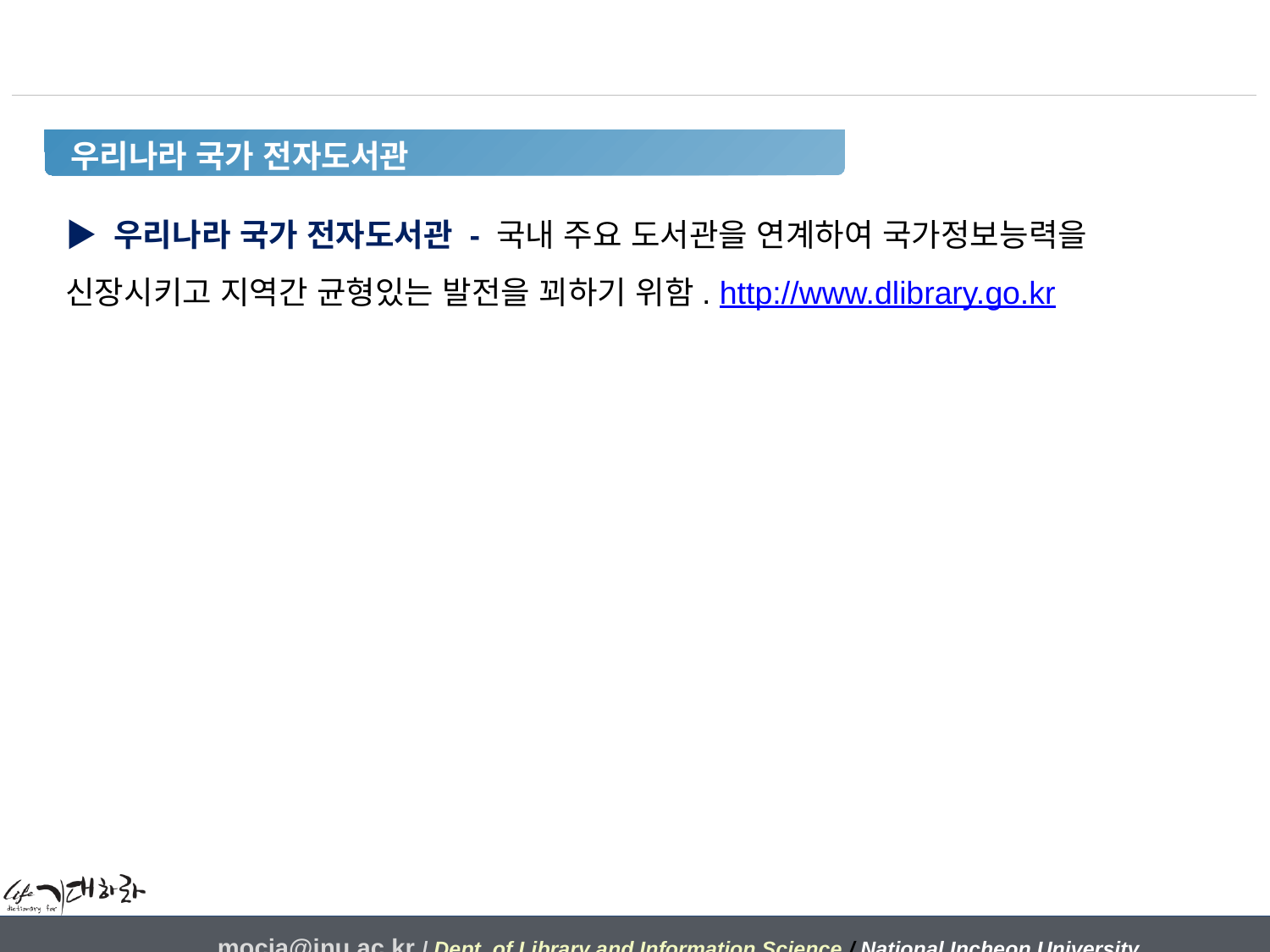

우리나라 국가 전자도서관
▶ 우리나라 국가 전자도서관 - 국내 주요 도서관을 연계하여 국가정보능력을 신장시키고 지역간 균형있는 발전을 꾀하기 위함. http://www.dlibrary.go.kr

mocja@inu.ac.kr / Dept. of Library and Information Science / National Incheon University